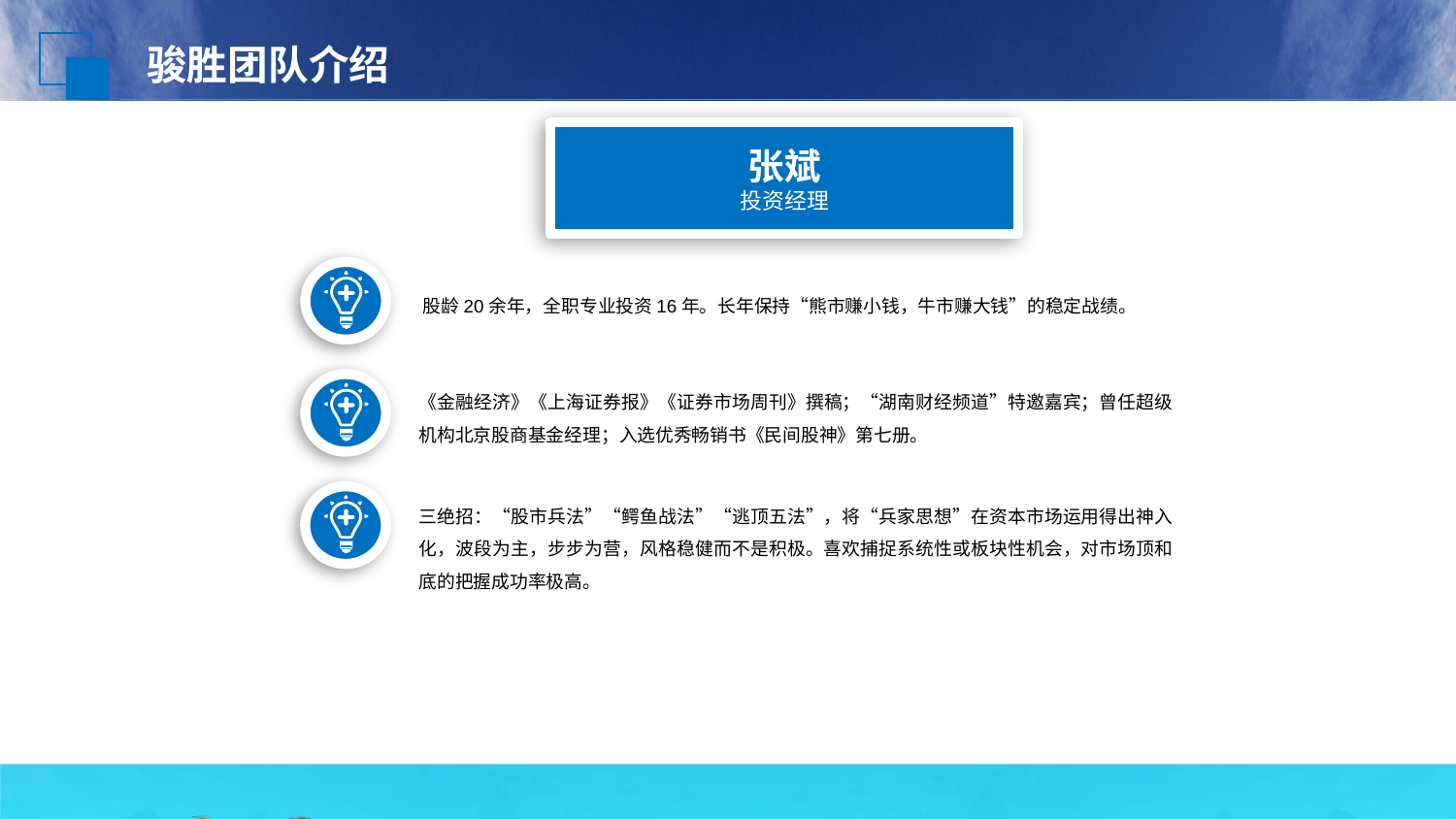

骏胜团队介绍
张斌
投资经理

 股龄20余年，全职专业投资16年。长年保持“熊市赚小钱，牛市赚大钱”的稳定战绩。
《金融经济》《上海证券报》《证券市场周刊》撰稿；“湖南财经频道”特邀嘉宾；曾任超级机构北京股商基金经理；入选优秀畅销书《民间股神》第七册。

三绝招：“股市兵法”“鳄鱼战法”“逃顶五法”，将“兵家思想”在资本市场运用得出神入化，波段为主，步步为营，风格稳健而不是积极。喜欢捕捉系统性或板块性机会，对市场顶和底的把握成功率极高。